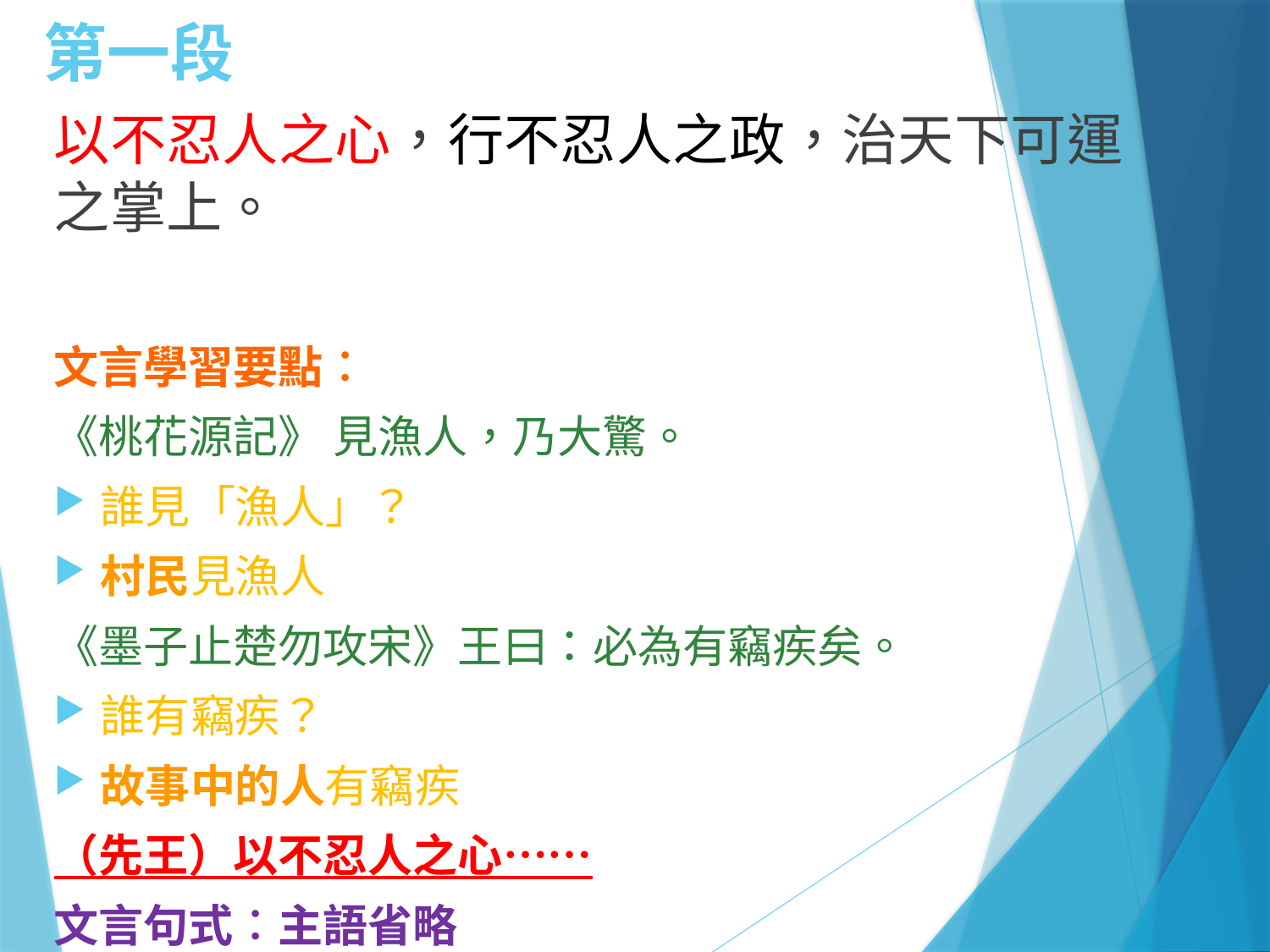

# 第一段
以不忍人之心，行不忍人之政，治天下可運之掌上。

文言學習要點︰
《桃花源記》 見漁人，乃大驚。
誰見「漁人」？
村民見漁人
《墨子止楚勿攻宋》王曰：必為有竊疾矣。
誰有竊疾？
故事中的人有竊疾
（先王）以不忍人之心……
文言句式︰主語省略